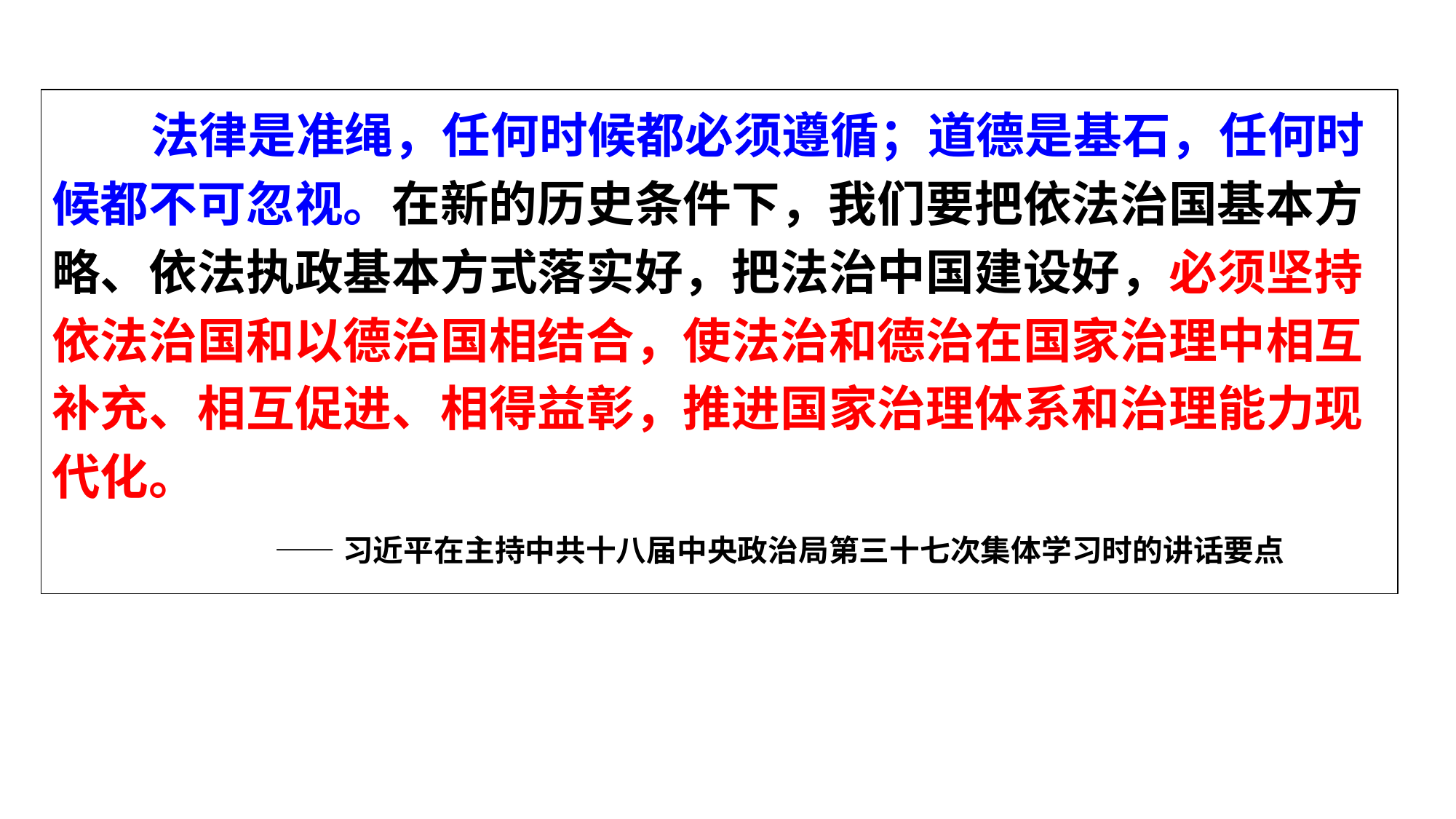

法律是准绳，任何时候都必须遵循；道德是基石，任何时候都不可忽视。在新的历史条件下，我们要把依法治国基本方略、依法执政基本方式落实好，把法治中国建设好，必须坚持依法治国和以德治国相结合，使法治和德治在国家治理中相互补充、相互促进、相得益彰，推进国家治理体系和治理能力现代化。
                  ——习近平在主持中共十八届中央政治局第三十七次集体学习时的讲话要点